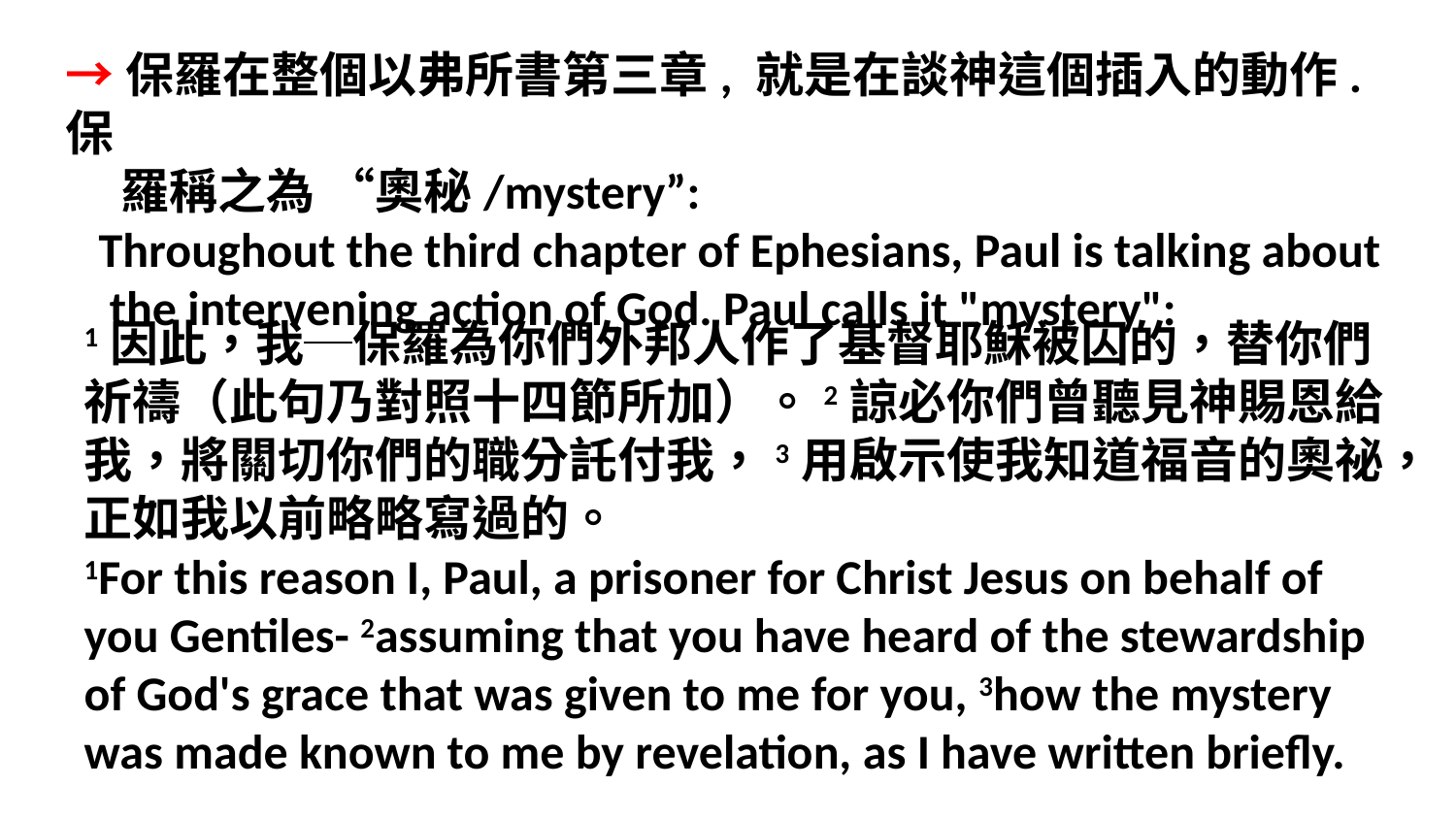

→保羅在整個以弗所書第三章, 就是在談神這個插入的動作. 保
    羅稱之為 “奧秘/mystery”:
   Throughout the third chapter of Ephesians, Paul is talking about
    the intervening action of God. Paul calls it "mystery":
1因此，我─保羅為你們外邦人作了基督耶穌被囚的，替你們祈禱（此句乃對照十四節所加）。2諒必你們曾聽見神賜恩給我，將關切你們的職分託付我，3用啟示使我知道福音的奧祕，正如我以前略略寫過的。
1For this reason I, Paul, a prisoner for Christ Jesus on behalf of you Gentiles- 2assuming that you have heard of the stewardship of God's grace that was given to me for you, 3how the mystery was made known to me by revelation, as I have written briefly.